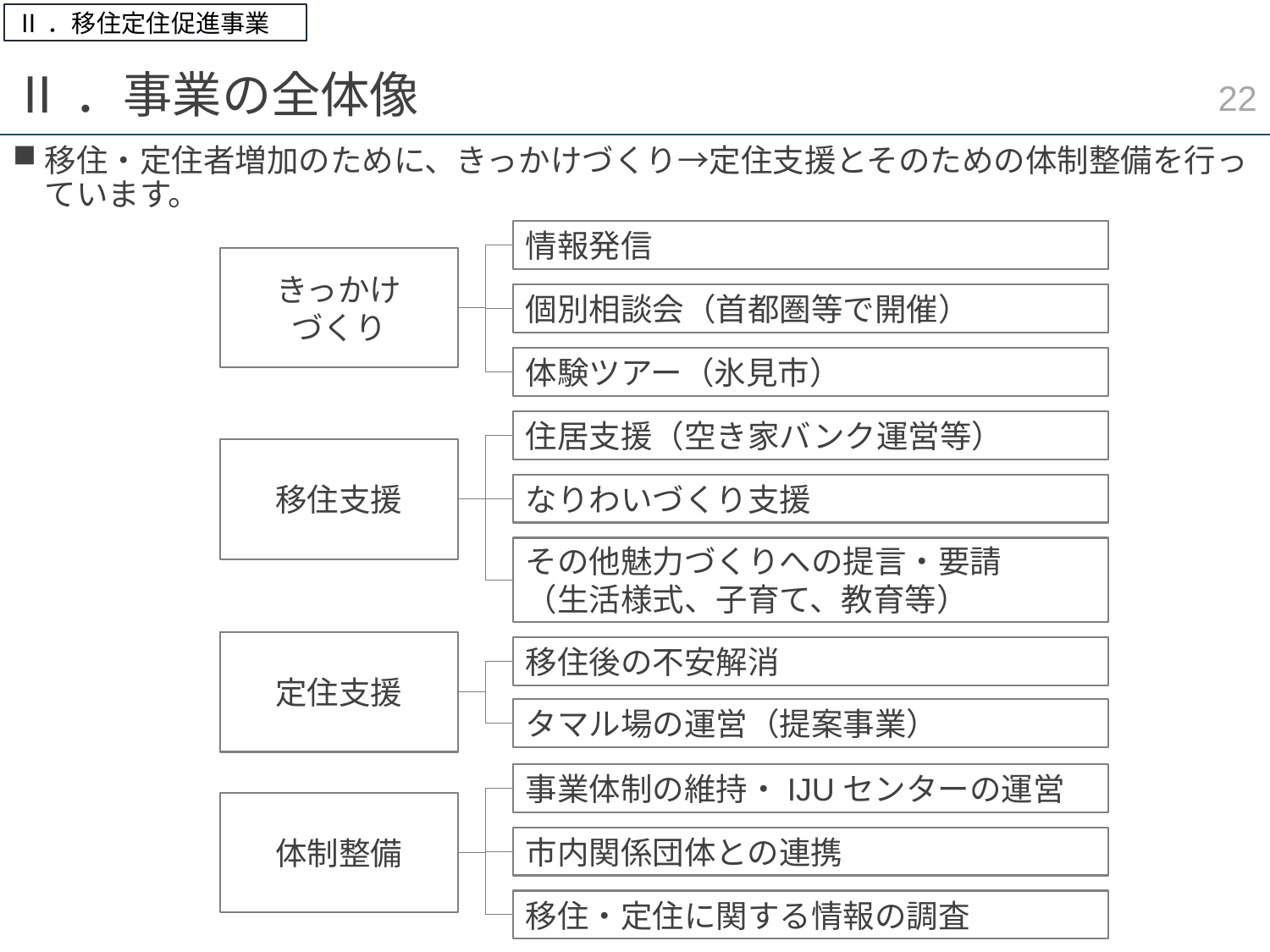

Ⅱ．移住定住促進事業
22
# Ⅱ．事業の全体像
移住・定住者増加のために、きっかけづくり→定住支援とそのための体制整備を行っています。
情報発信
きっかけ
づくり
個別相談会（首都圏等で開催）
体験ツアー（氷見市）
住居支援（空き家バンク運営等）
移住支援
なりわいづくり支援
その他魅力づくりへの提言・要請
（生活様式、子育て、教育等）
定住支援
移住後の不安解消
タマル場の運営（提案事業）
事業体制の維持・IJUセンターの運営
体制整備
市内関係団体との連携
移住・定住に関する情報の調査